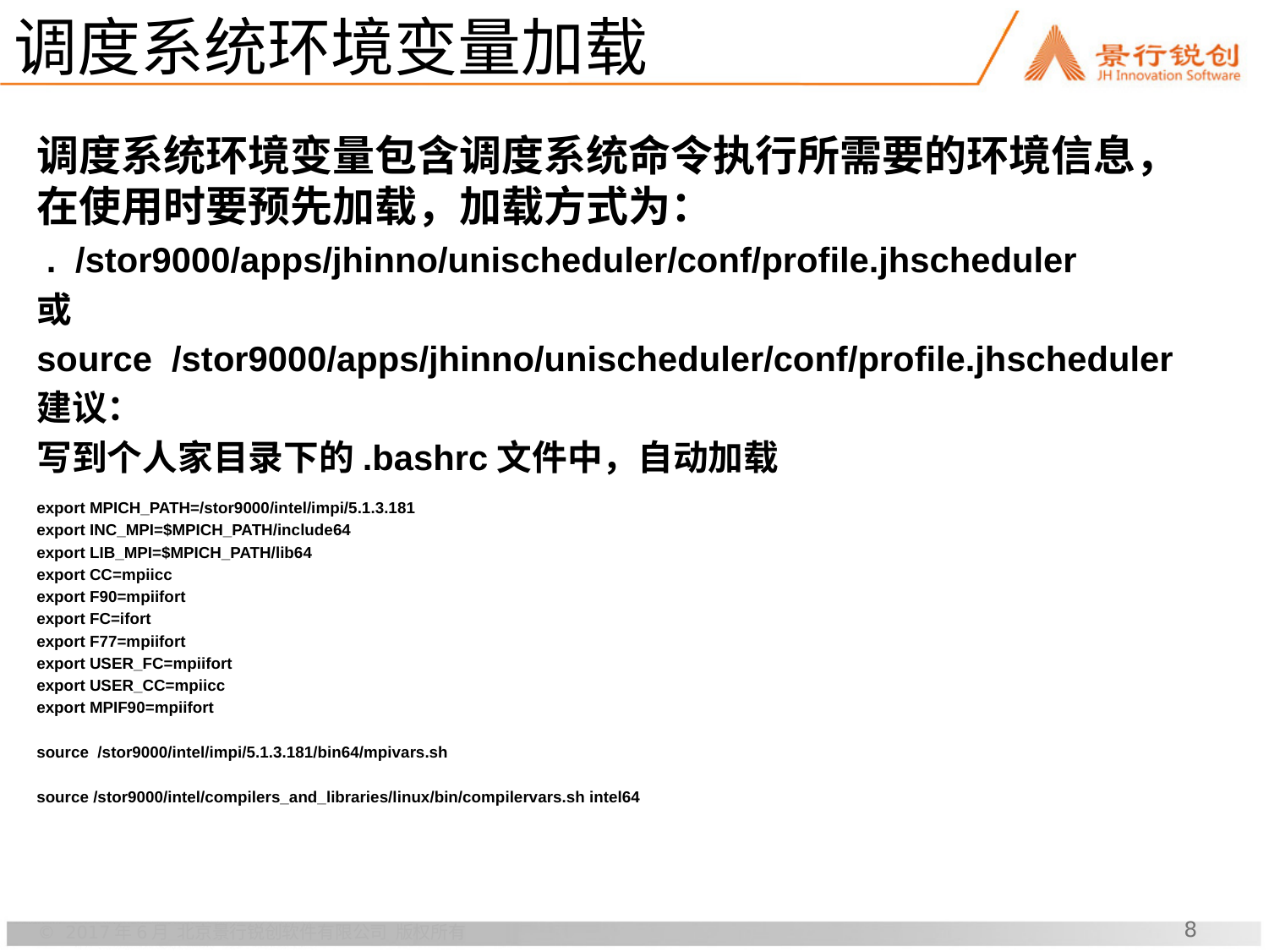

# 调度系统环境变量加载
调度系统环境变量包含调度系统命令执行所需要的环境信息，在使用时要预先加载，加载方式为：
 .  /stor9000/apps/jhinno/unischeduler/conf/profile.jhscheduler
或
source  /stor9000/apps/jhinno/unischeduler/conf/profile.jhscheduler
建议：
写到个人家目录下的.bashrc文件中，自动加载

export MPICH_PATH=/stor9000/intel/impi/5.1.3.181
export INC_MPI=$MPICH_PATH/include64
export LIB_MPI=$MPICH_PATH/lib64
export CC=mpiicc
export F90=mpiifort
export FC=ifort
export F77=mpiifort
export USER_FC=mpiifort
export USER_CC=mpiicc
export MPIF90=mpiifort

source  /stor9000/intel/impi/5.1.3.181/bin64/mpivars.sh

source /stor9000/intel/compilers_and_libraries/linux/bin/compilervars.sh intel64

©  2017年6月  北京景行锐创软件有限公司  版权所有